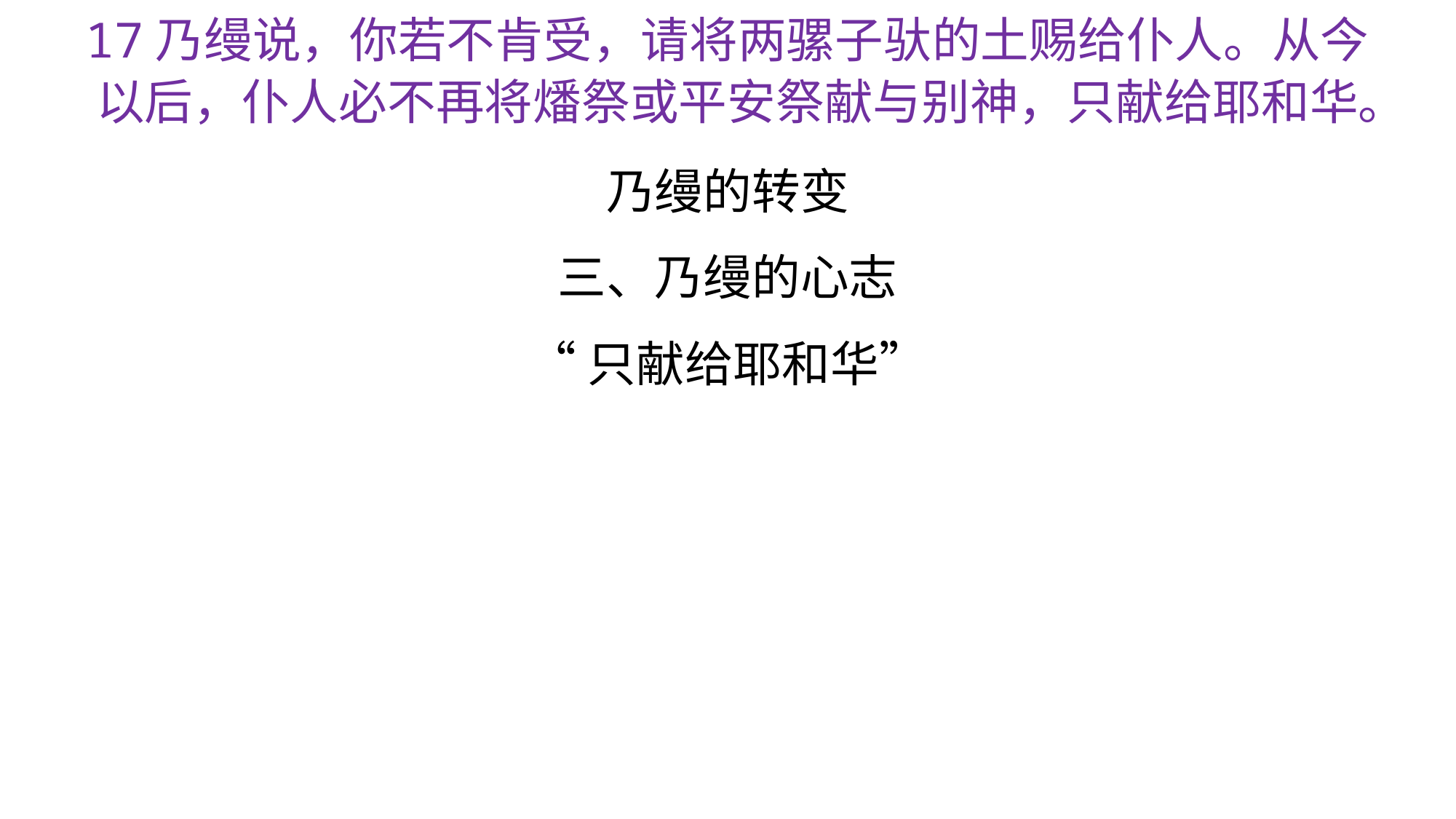

17乃缦说，你若不肯受，请将两骡子驮的土赐给仆人。从今以后，仆人必不再将燔祭或平安祭献与别神，只献给耶和华。
乃缦的转变
三、乃缦的心志
“只献给耶和华”